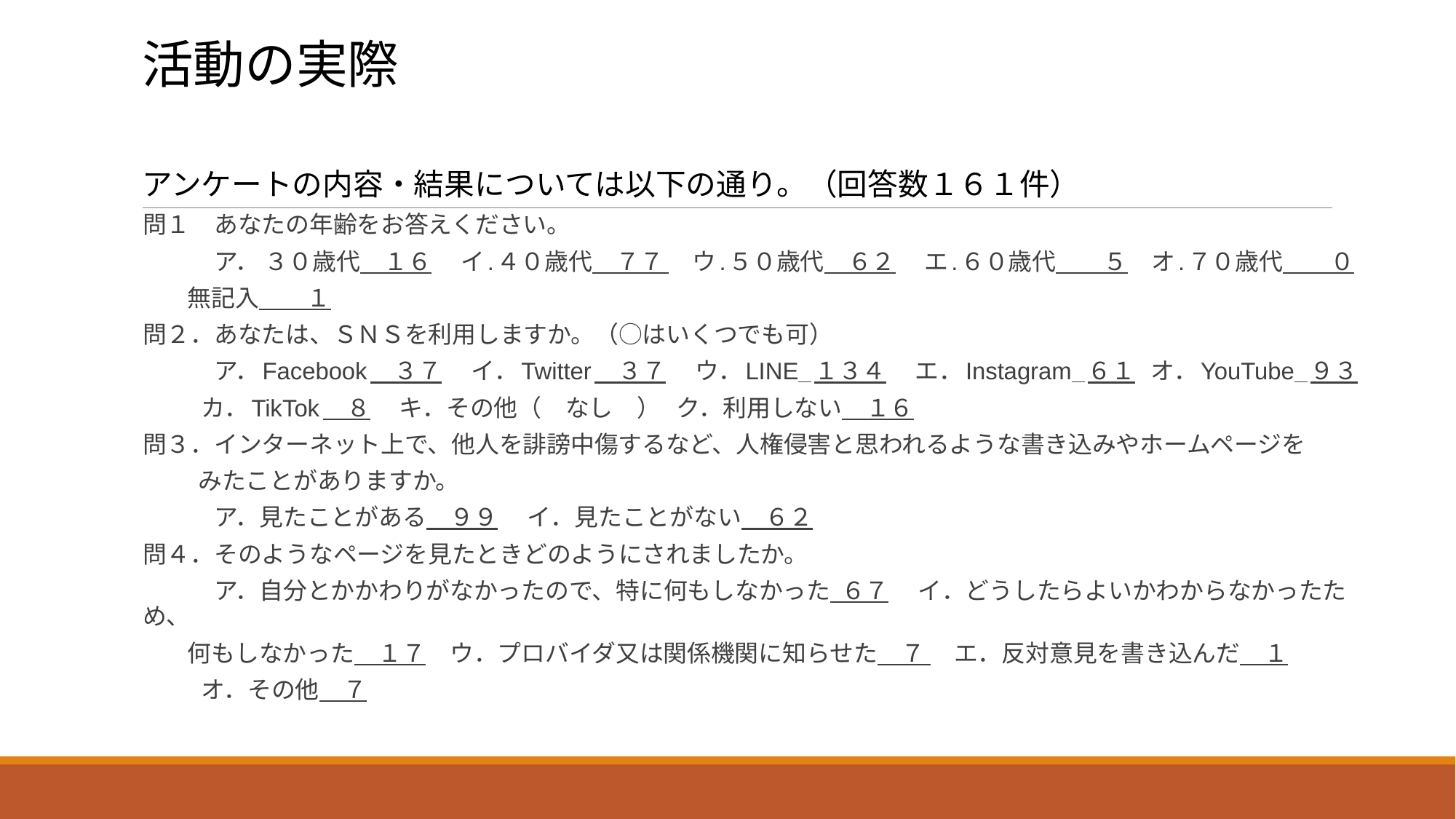

# 活動の実際 アンケートの内容・結果については以下の通り。（回答数１６１件）
問１　あなたの年齢をお答えください。
　　　ア． ３０歳代　１６　 イ.４０歳代　７７ 　ウ.５０歳代　６２　 エ.６０歳代　　５　オ.７０歳代　　０
        無記入　　１
問２．あなたは、ＳＮＳを利用しますか。（○はいくつでも可）
　　　ア．Facebook　３７　 イ．Twitter　３７　 ウ．LINE  １３４　 エ．Instagram  ６１   オ．YouTube  ９３
     　 カ．TikTok　８　 キ．その他（　なし　）   ク．利用しない　１６
問３．インターネット上で、他人を誹謗中傷するなど、人権侵害と思われるような書き込みやホームページを
          みたことがありますか。
　　　ア．見たことがある　９９　 イ．見たことがない　６２
問４．そのようなページを見たときどのようにされましたか。
　　　ア．自分とかかわりがなかったので、特に何もしなかった  ６７　 イ．どうしたらよいかわからなかったため、
        何もしなかった　１７　ウ．プロバイダ又は関係機関に知らせた　７ 　エ．反対意見を書き込んだ　１
     　 オ．その他　７